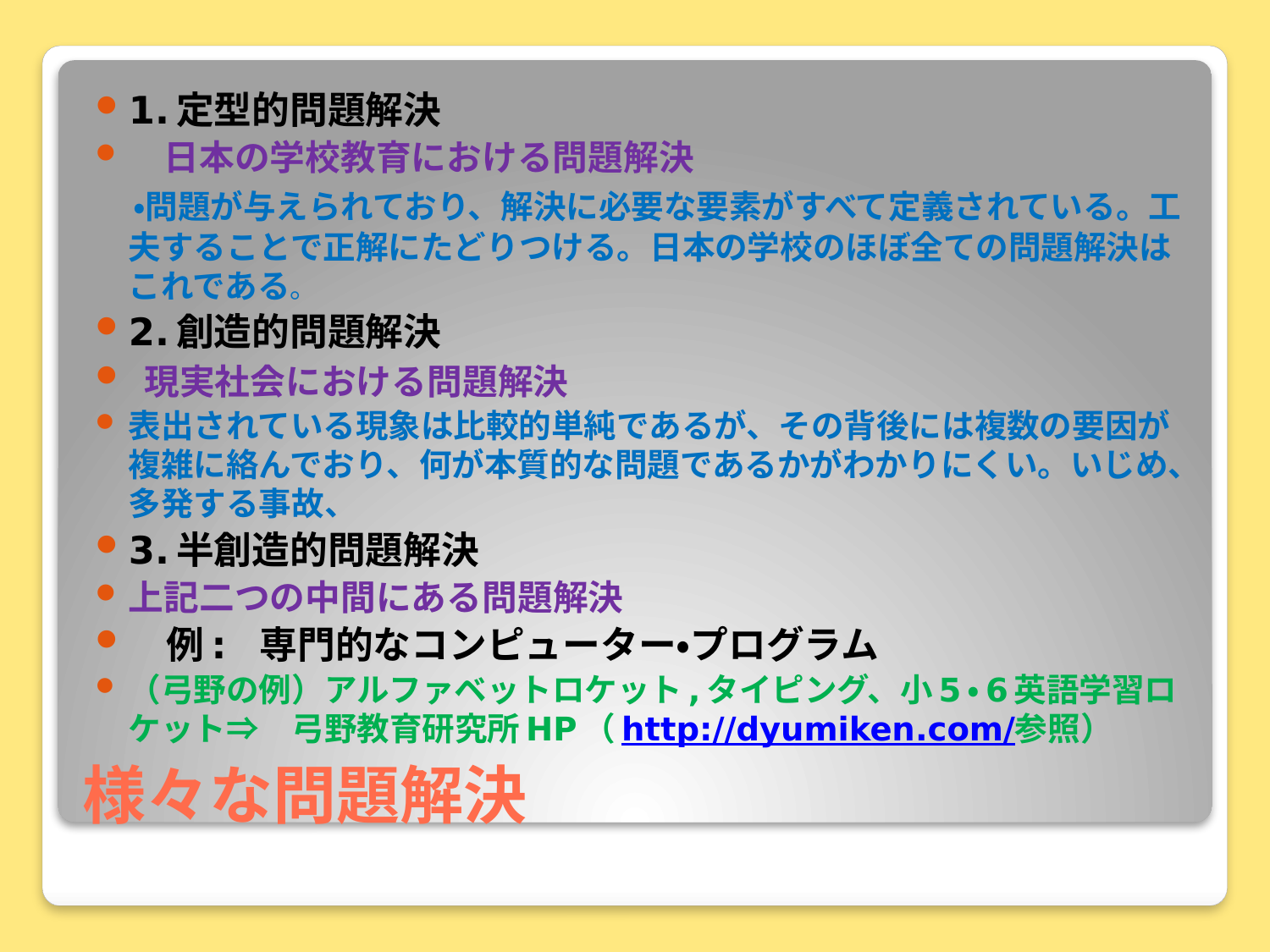

1.定型的問題解決
　日本の学校教育における問題解決
　・問題が与えられており、解決に必要な要素がすべて定義されている。工夫することで正解にたどりつける。日本の学校のほぼ全ての問題解決はこれである。
2.創造的問題解決
 現実社会における問題解決
表出されている現象は比較的単純であるが、その背後には複数の要因が複雑に絡んでおり、何が本質的な問題であるかがわかりにくい。いじめ、多発する事故、
3.半創造的問題解決
上記二つの中間にある問題解決
　例:  専門的なコンピューター・プログラム
（弓野の例）アルファベットロケット,タイピング、小5・6英語学習ロケット⇒　弓野教育研究所HP（http://dyumiken.com/参照）
# 様々な問題解決